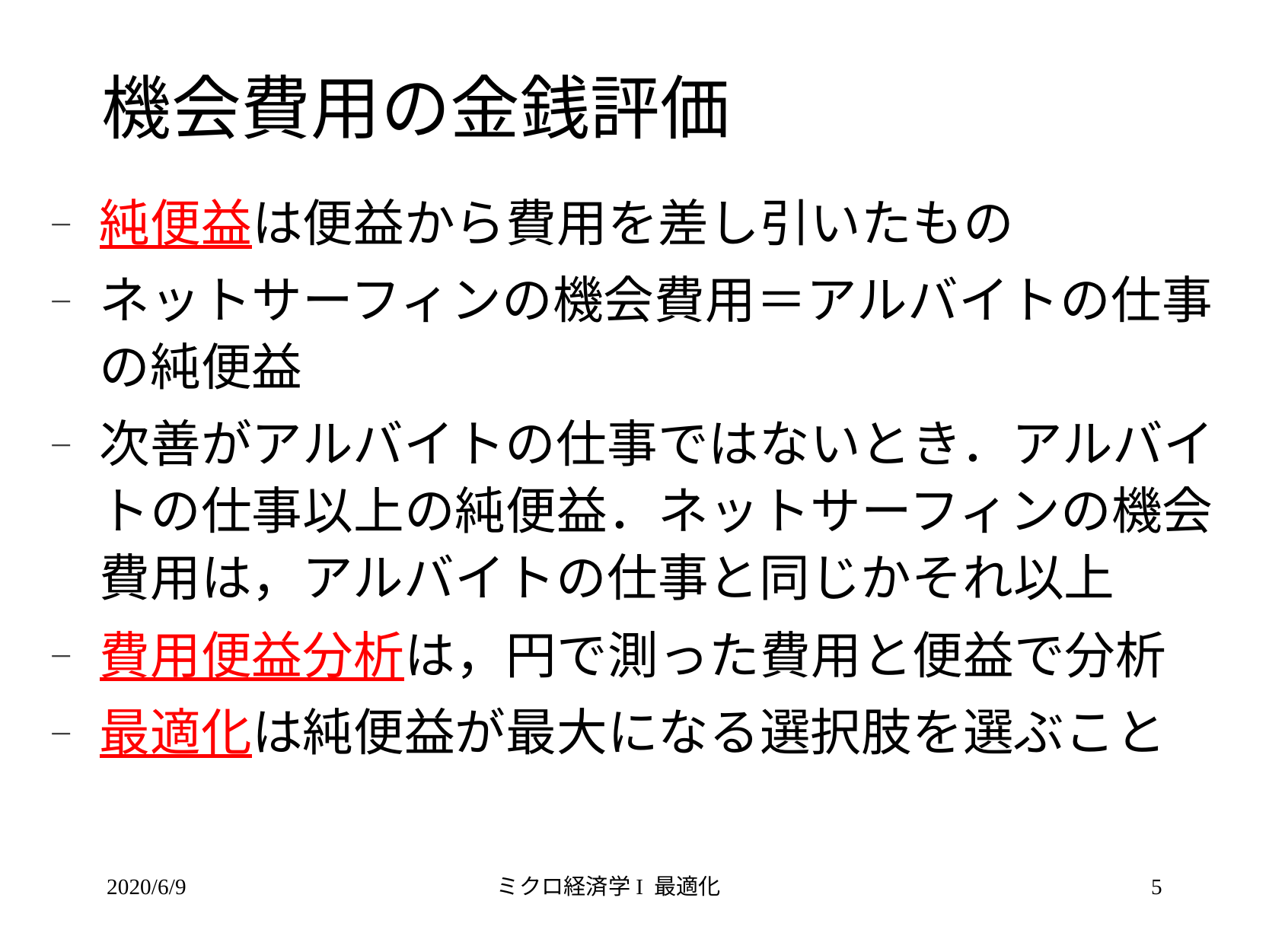

# 機会費用の金銭評価
純便益は便益から費用を差し引いたもの
ネットサーフィンの機会費用＝アルバイトの仕事の純便益
次善がアルバイトの仕事ではないとき．アルバイトの仕事以上の純便益．ネットサーフィンの機会費用は，アルバイトの仕事と同じかそれ以上
費用便益分析は，円で測った費用と便益で分析
最適化は純便益が最大になる選択肢を選ぶこと

2020/6/9
ミクロ経済学I 最適化
5